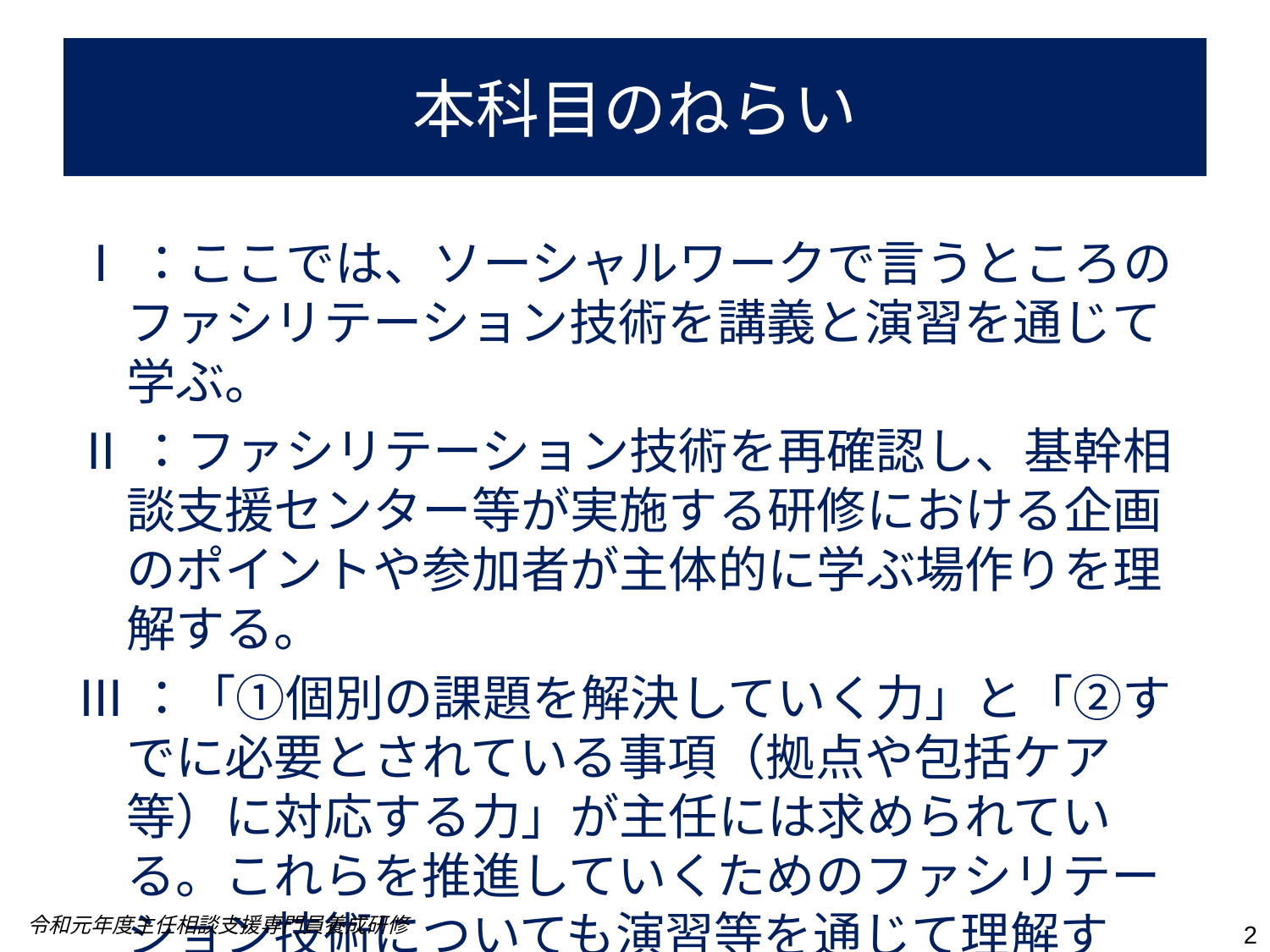

# 本科目のねらい
Ⅰ：ここでは、ソーシャルワークで言うところのファシリテーション技術を講義と演習を通じて学ぶ。
Ⅱ：ファシリテーション技術を再確認し、基幹相談支援センター等が実施する研修における企画のポイントや参加者が主体的に学ぶ場作りを理解する。
Ⅲ：「①個別の課題を解決していく力」と「②すでに必要とされている事項（拠点や包括ケア等）に対応する力」が主任には求められている。これらを推進していくためのファシリテーション技術についても演習等を通じて理解する。

令和元年度主任相談支援専門員養成研修
2